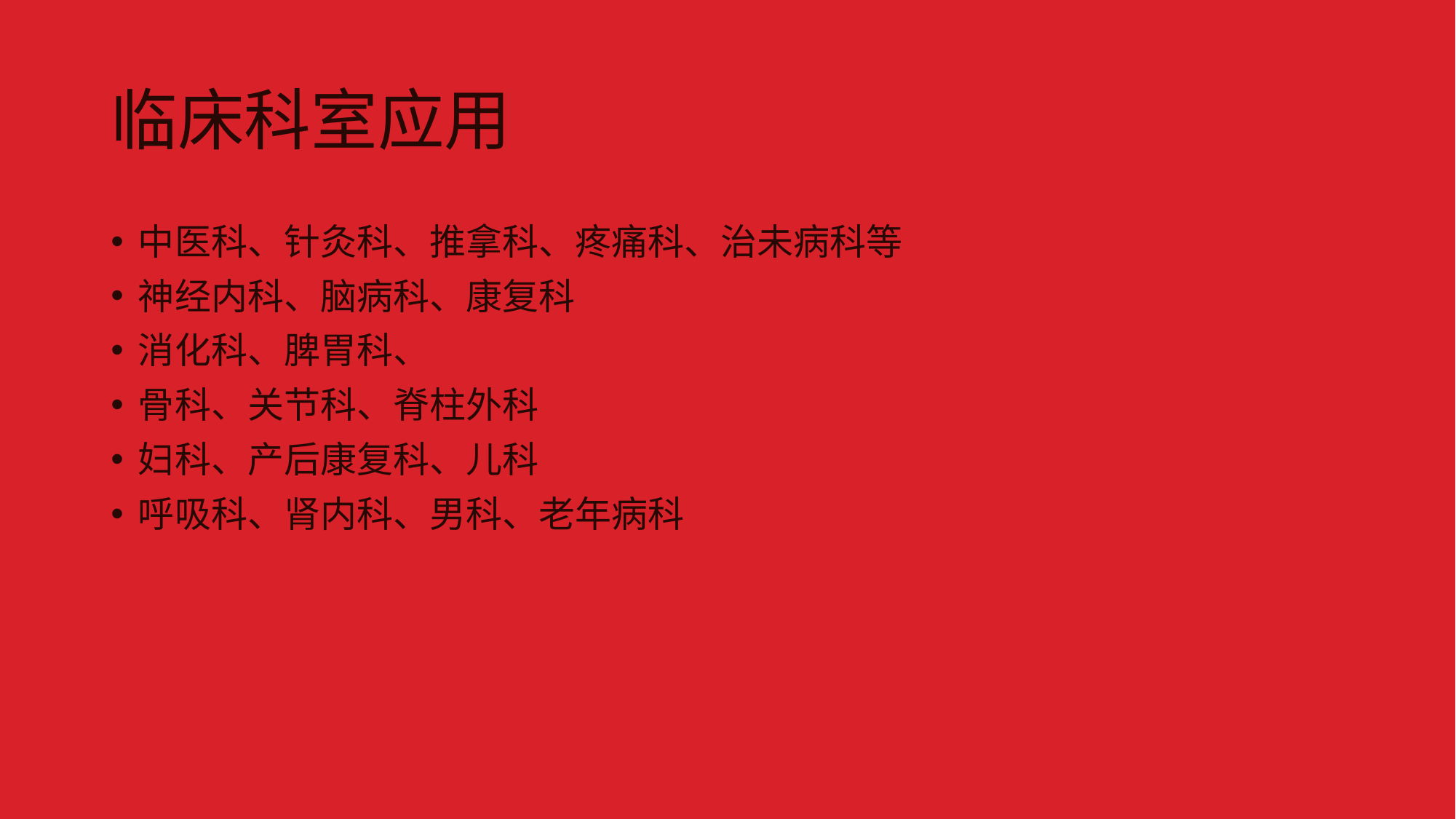

# 临床科室应用
中医科、针灸科、推拿科、疼痛科、治未病科等
神经内科、脑病科、康复科
消化科、脾胃科、
骨科、关节科、脊柱外科
妇科、产后康复科、儿科
呼吸科、肾内科、男科、老年病科